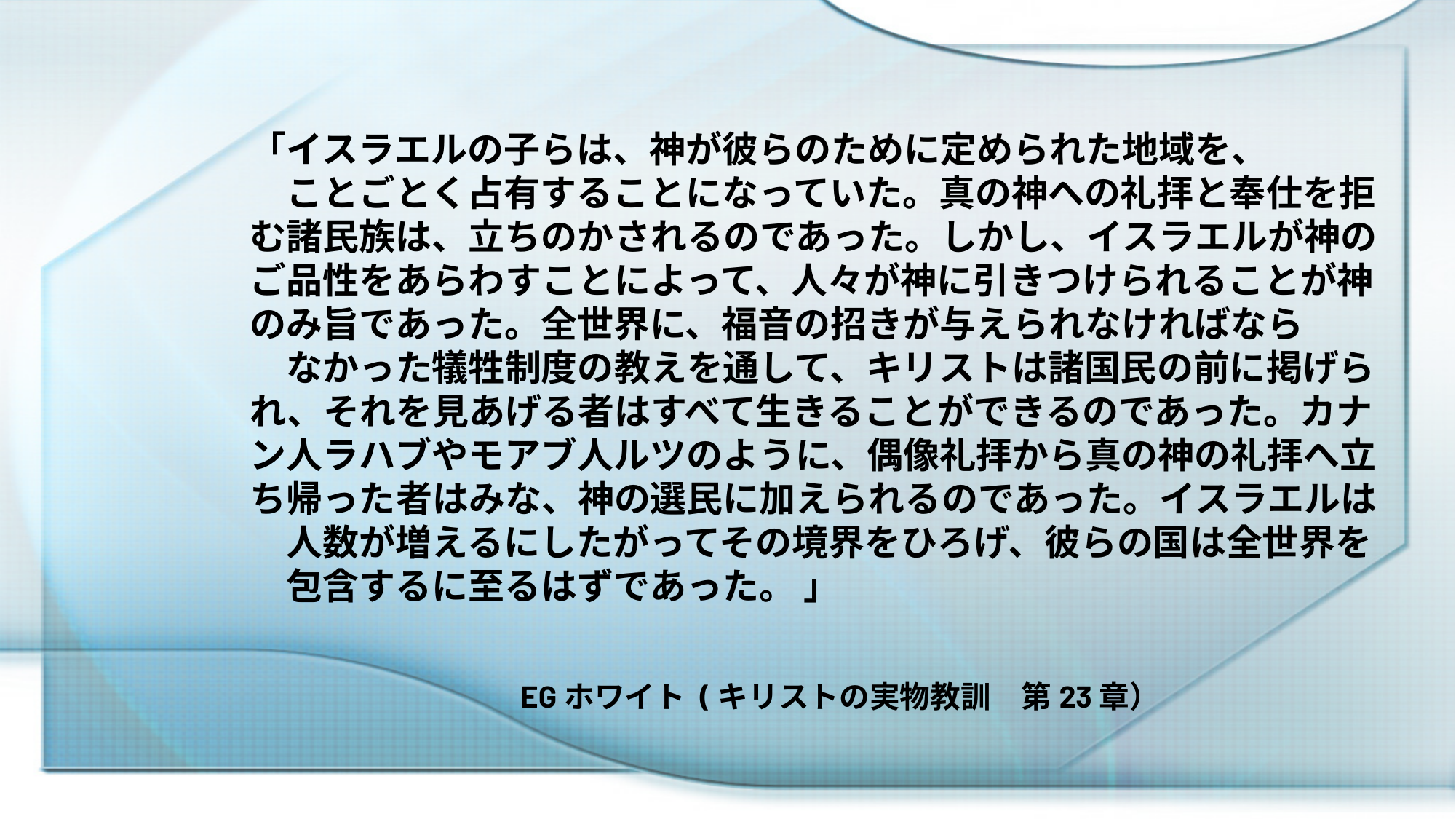

「イスラエルの子らは、神が彼らのために定められた地域を、　　　　ことごとく占有することになっていた。真の神への礼拝と奉仕を拒む諸民族は、立ちのかされるのであった。しかし、イスラエルが神のご品性をあらわすことによって、人々が神に引きつけられることが神のみ旨であった。全世界に、福音の招きが与えられなければなら　　　なかった犠牲制度の教えを通して、キリストは諸国民の前に掲げられ、それを見あげる者はすべて生きることができるのであった。カナン人ラハブやモアブ人ルツのように、偶像礼拝から真の神の礼拝へ立ち帰った者はみな、神の選民に加えられるのであった。イスラエルは　人数が増えるにしたがってその境界をひろげ、彼らの国は全世界を　包含するに至るはずであった。 」
EGホワイト (キリストの実物教訓　第23章）